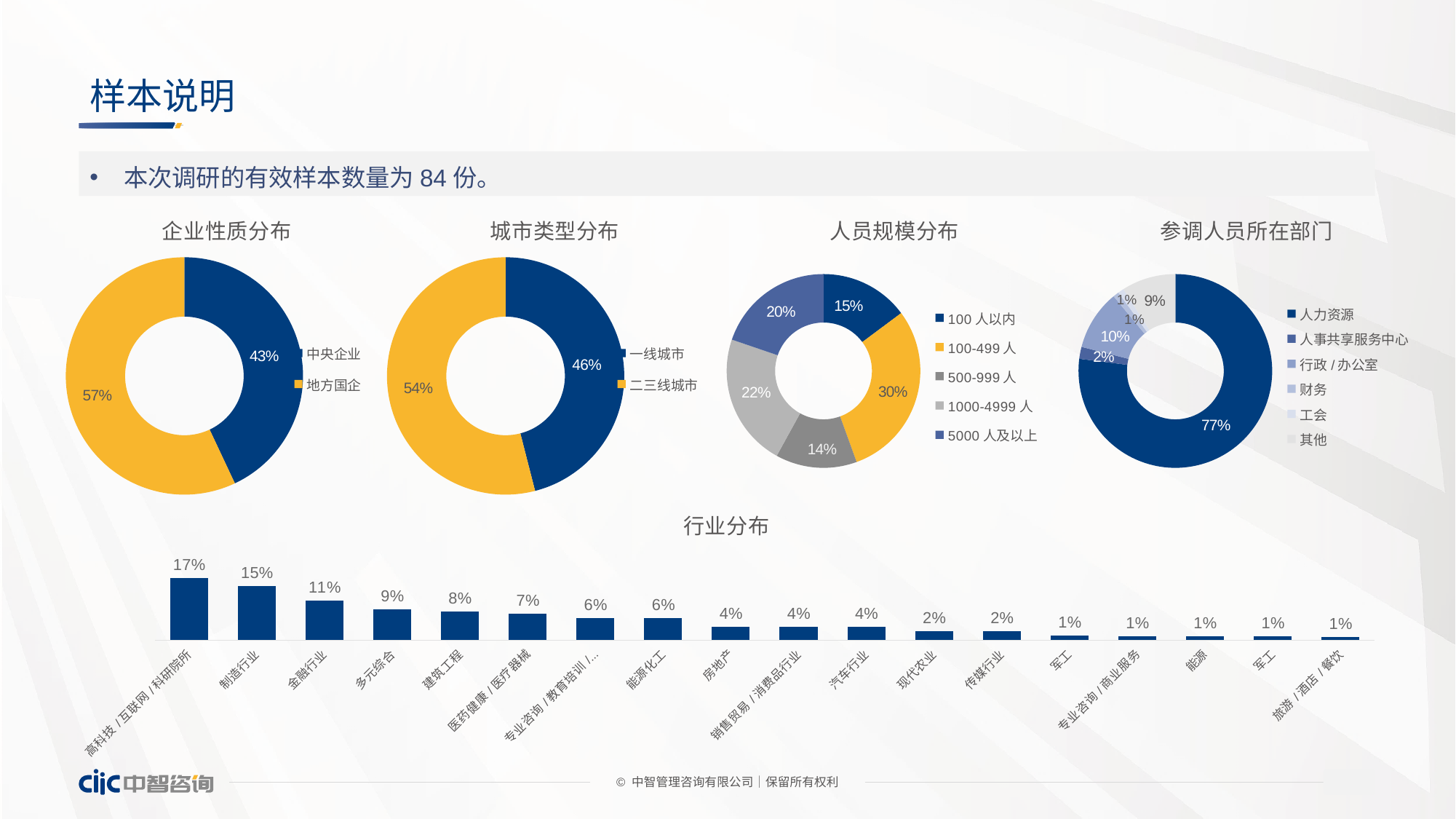

# 样本说明
本次调研的有效样本数量为84份。

### Chart: 企业性质分布

| Category | 占比 |
|---|---|
| 中央企业 | 0.43 |
| 地方国企 | 0.57 |

### Chart: 城市类型分布

| Category | 占比 |
|---|---|
| 一线城市 | 0.46 |
| 二三线城市 | 0.54 |

### Chart: 人员规模分布

| Category | 占比 |
|---|---|
| 100人以内 | 0.148148148148148 |
| 100-499人 | 0.296296296296296 |
| 500-999人 | 0.135802469135802 |
| 1000-4999人 | 0.222222222222222 |
| 5000人及以上 | 0.197530864197531 |

### Chart: 参调人员所在部门

| Category | 占比 |
|---|---|
| 人力资源 | 0.77 |
| 人事共享服务中心 | 0.02 |
| 行政/办公室 | 0.1 |
| 财务 | 0.01 |
| 工会 | 0.01 |
| 其他 | 0.09 |

### Chart: 行业分布

| Category | 2022年 |
|---|---|
| 高科技/互联网/科研院所 | 0.172839506172839 |
| 制造行业 | 0.15 |
| 金融行业 | 0.11 |
| 多元综合 | 0.0864197530864197 |
| 建筑工程 | 0.08 |
| 医药健康/医疗器械 | 0.0740740740740741 |
| 专业咨询/教育培训/商业服务 | 0.0617283950617284 |
| 能源化工 | 0.0617283950617284 |
| 房地产 | 0.037037037037037 |
| 销售贸易/消费品行业 | 0.037037037037037 |
| 汽车行业 | 0.037037037037037 |
| 现代农业 | 0.0246913580246914 |
| 传媒行业 | 0.0246913580246914 |
| 军工 | 0.0123456790123457 |
| 专业咨询/商业服务 | 0.01 |
| 能源 | 0.01 |
| 军工 | 0.01 |
| 旅游/酒店/餐饮 | 0.008 |
© 中智管理咨询有限公司│保留所有权利
4